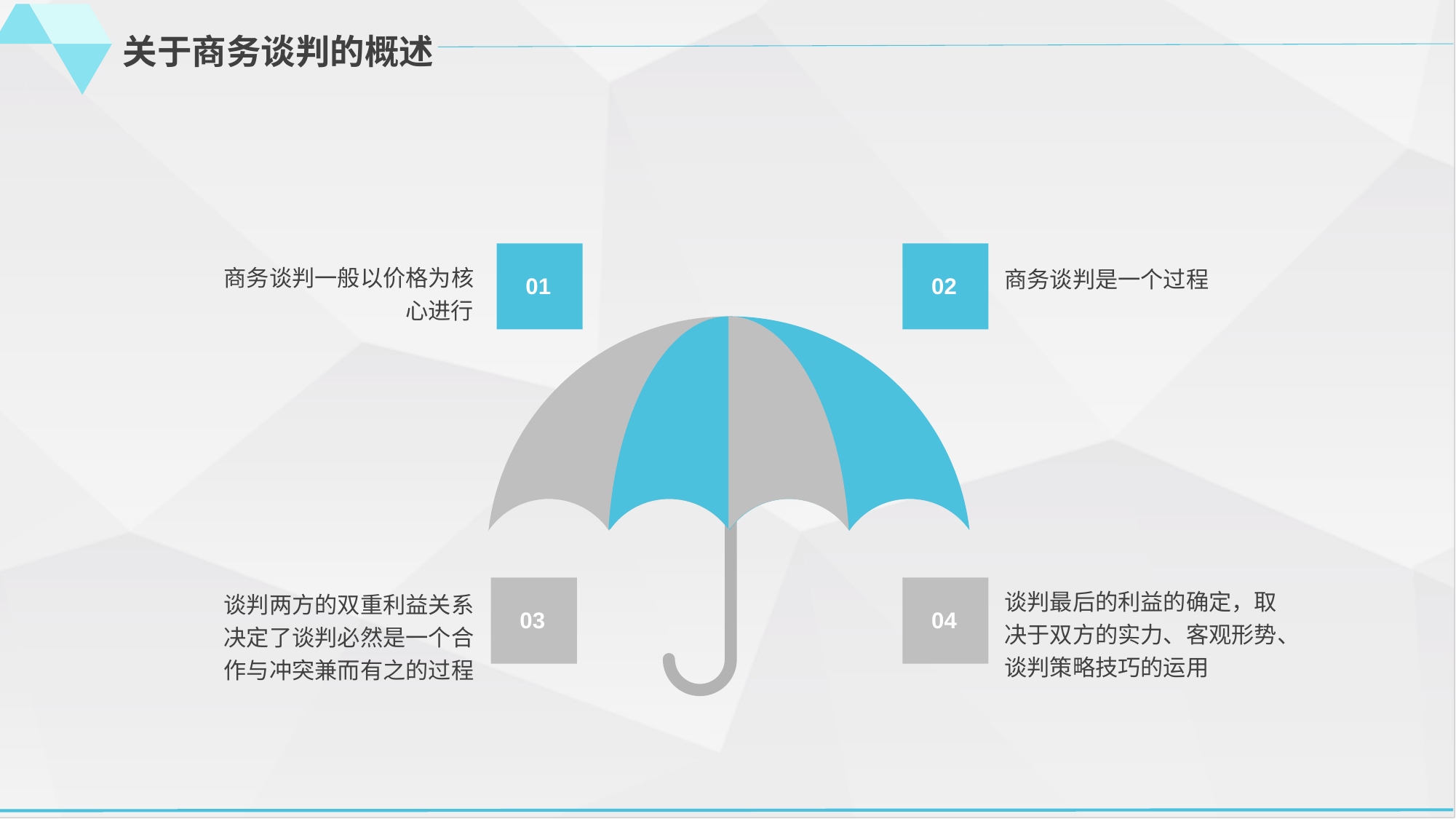

关于商务谈判的概述

01
02
商务谈判一般以价格为核心进行
商务谈判是一个过程

谈判最后的利益的确定，取决于双方的实力、客观形势、谈判策略技巧的运用
谈判两方的双重利益关系决定了谈判必然是一个合作与冲突兼而有之的过程
03
04